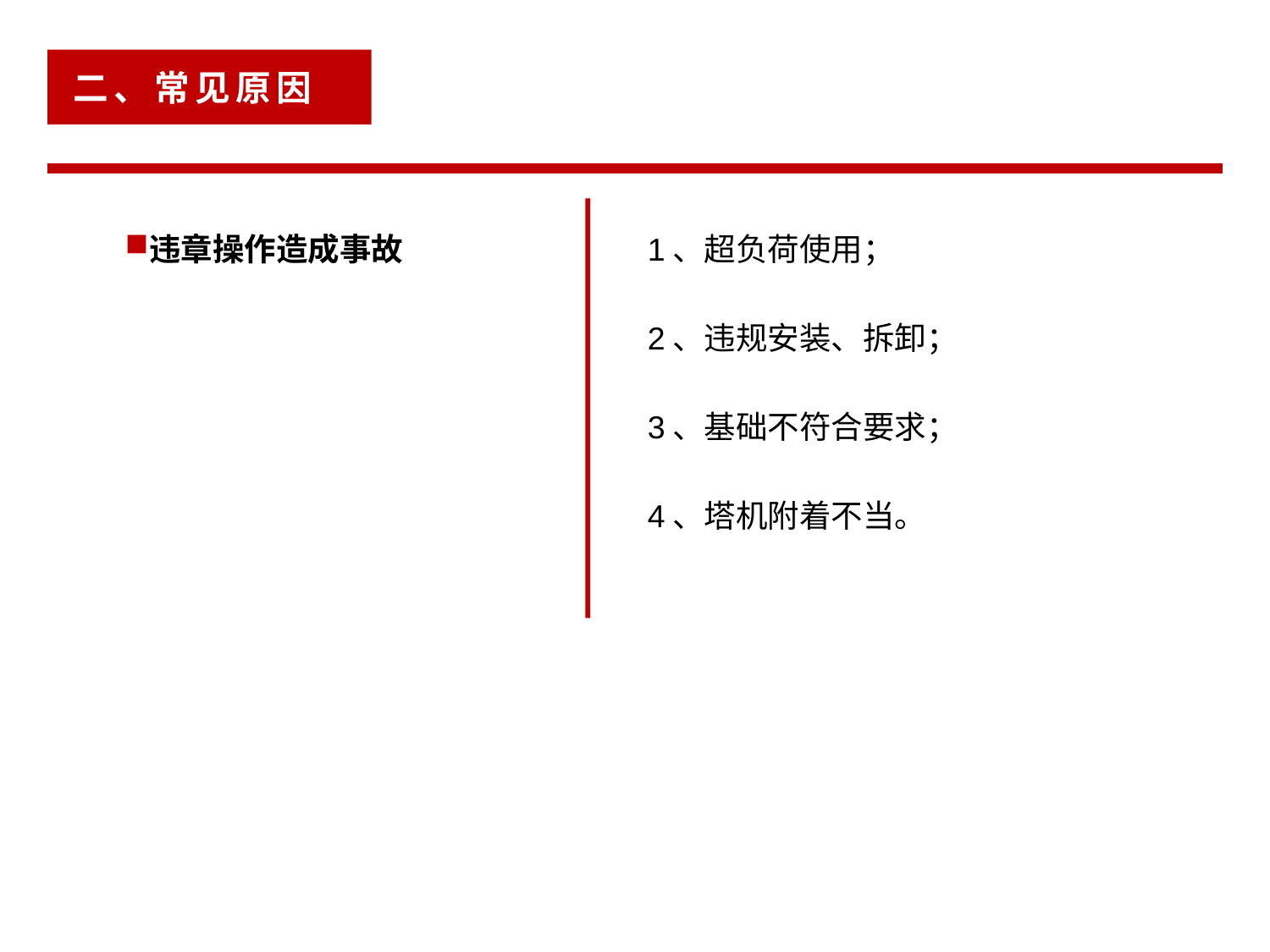

二、常见原因

违章操作造成事故
1、超负荷使用；
2、违规安装、拆卸；
3、基础不符合要求；
4、塔机附着不当。